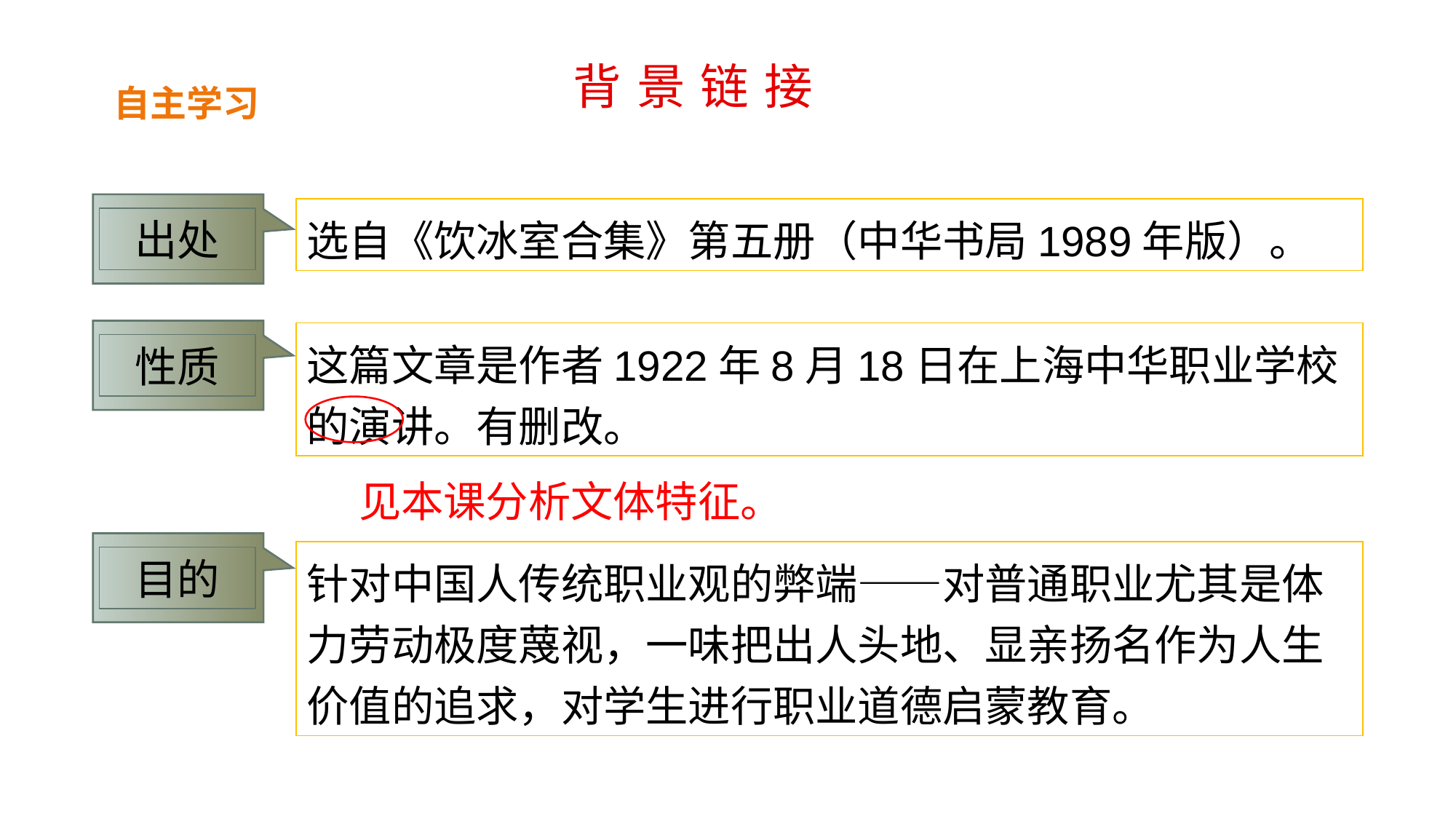

背景链接
自主学习

出处
选自《饮冰室合集》第五册（中华书局1989年版）。

性质
这篇文章是作者1922年8月18日在上海中华职业学校的演讲。有删改。

见本课分析文体特征。

目的
针对中国人传统职业观的弊端——对普通职业尤其是体力劳动极度蔑视，一味把出人头地、显亲扬名作为人生价值的追求，对学生进行职业道德启蒙教育。